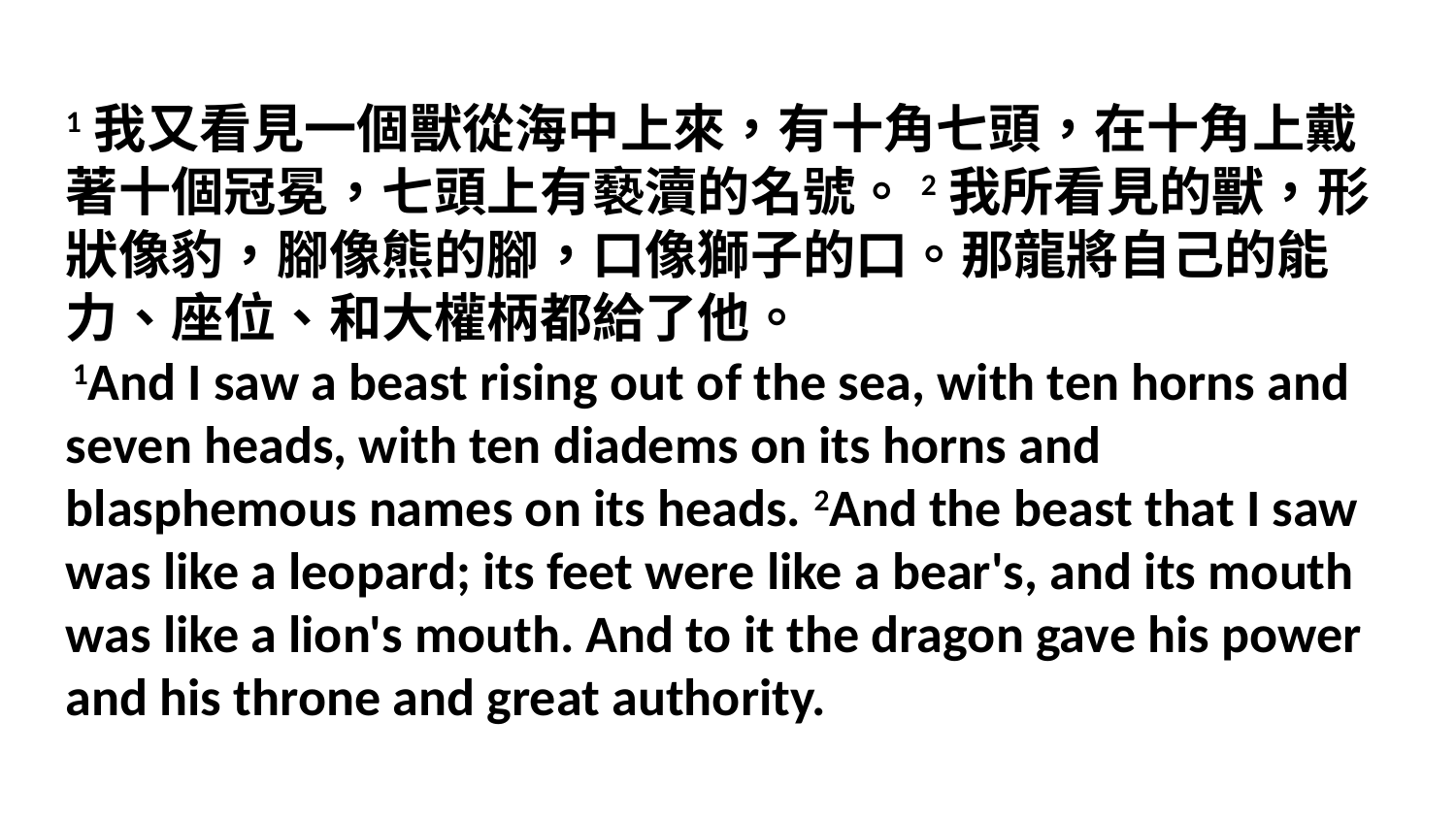

1我又看見一個獸從海中上來，有十角七頭，在十角上戴著十個冠冕，七頭上有褻瀆的名號。2我所看見的獸，形狀像豹，腳像熊的腳，口像獅子的口。那龍將自己的能力、座位、和大權柄都給了他。
 1And I saw a beast rising out of the sea, with ten horns and seven heads, with ten diadems on its horns and blasphemous names on its heads. 2And the beast that I saw was like a leopard; its feet were like a bear's, and its mouth was like a lion's mouth. And to it the dragon gave his power and his throne and great authority.